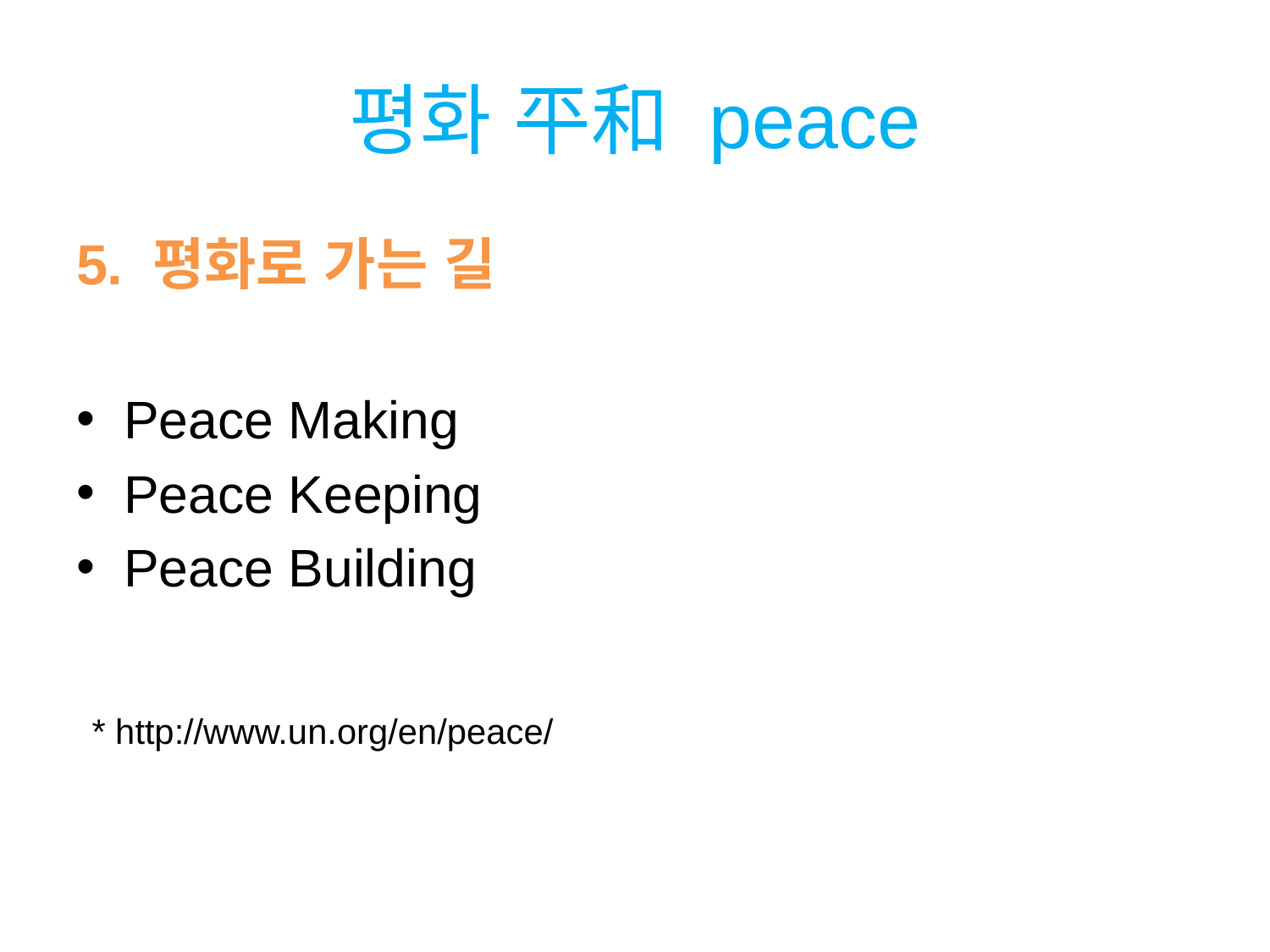

# 평화 平和 peace
5. 평화로 가는 길

Peace Making
Peace Keeping
Peace Building

 * http://www.un.org/en/peace/